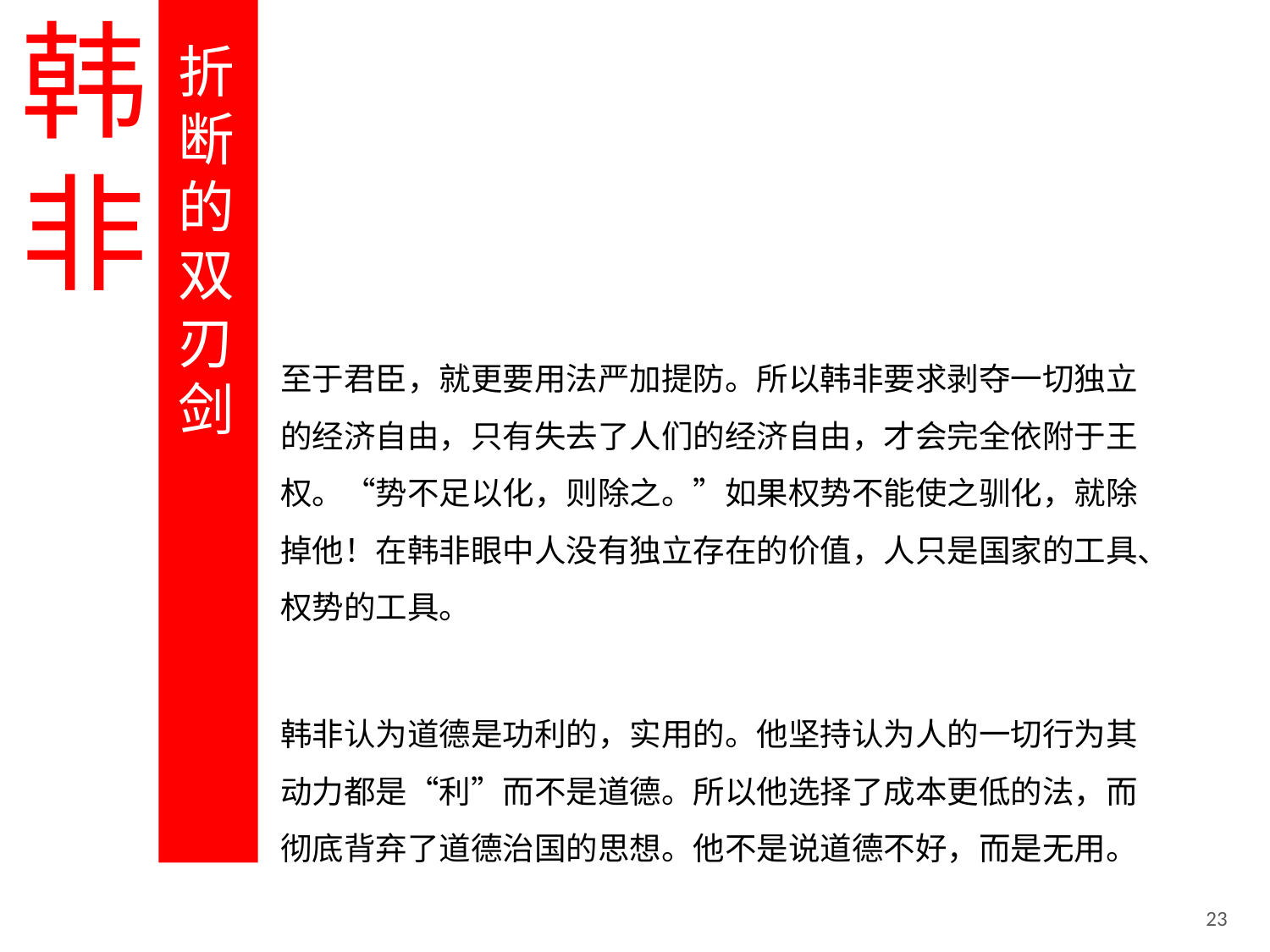

韩非
折断的双刃剑
至于君臣，就更要用法严加提防。所以韩非要求剥夺一切独立的经济自由，只有失去了人们的经济自由，才会完全依附于王权。“势不足以化，则除之。”如果权势不能使之驯化，就除掉他！在韩非眼中人没有独立存在的价值，人只是国家的工具、权势的工具。

韩非认为道德是功利的，实用的。他坚持认为人的一切行为其动力都是“利”而不是道德。所以他选择了成本更低的法，而彻底背弃了道德治国的思想。他不是说道德不好，而是无用。

23